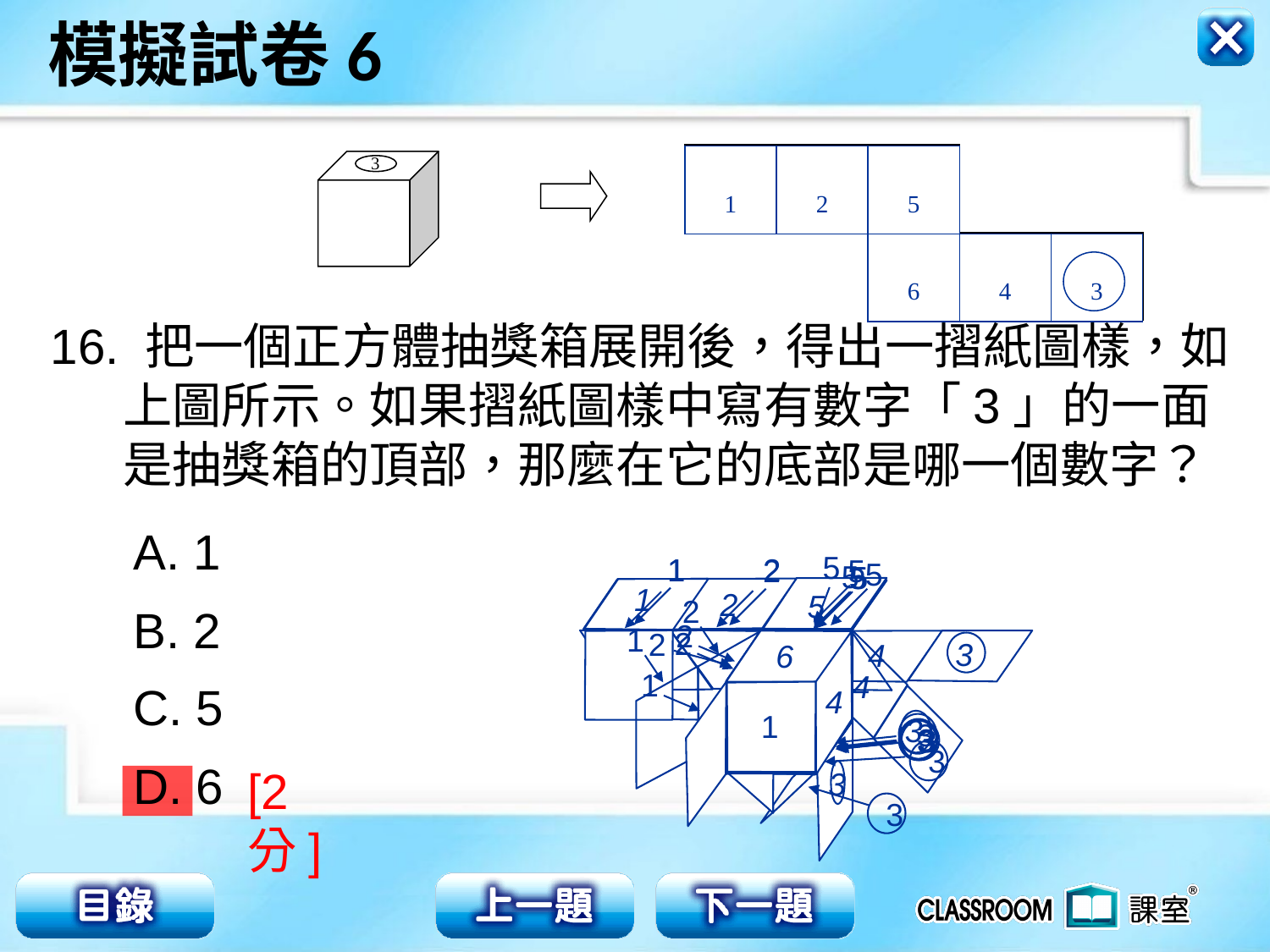

16. 把一個正方體抽獎箱展開後，得出一摺紙圖樣，如上圖所示。如果摺紙圖樣中寫有數字「3」的一面是抽獎箱的頂部，那麼在它的底部是哪一個數字？
       A. 1
       B. 2
       C. 5
       D. 6
1
2
5
6
4
3

3

1
2
5
6
4
3

5
2

6

4

1
3
1
2
5

6

4

3
2
1
5

6

4

3
5
2

6

4

1
3
5
2
1

6

4

3
5
2

6

4

1
3

6

4

1
2
5
3

1
2
5
6

4

3

1
2
5
6
4
3

1
2
5
6

4

3

1
2
5
6

3
4

[2分]